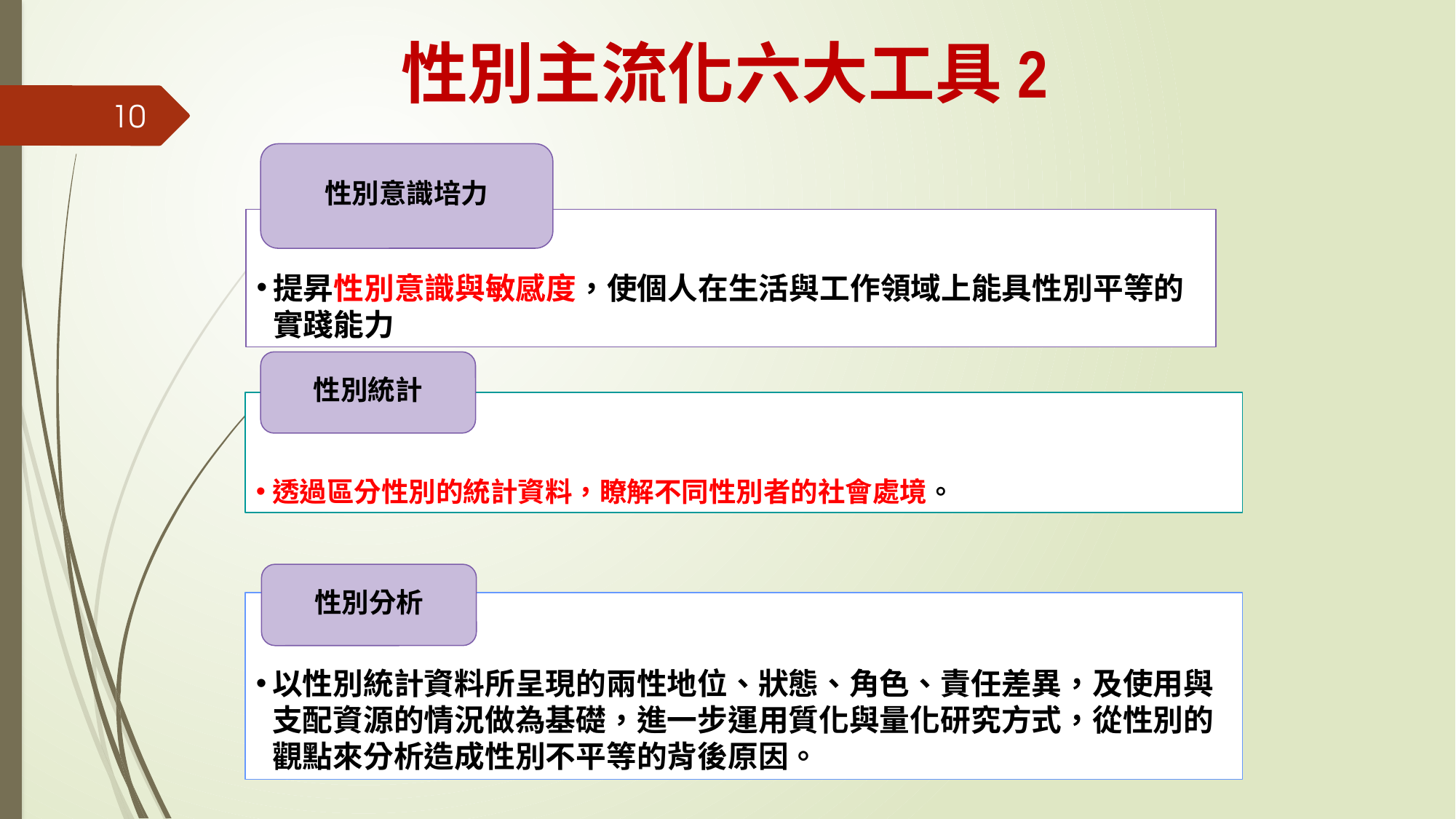

# 性別主流化六大工具2
10
性別意識培力

提昇性別意識與敏感度，使個人在生活與工作領域上能具性別平等的實踐能力
性別統計
透過區分性別的統計資料，瞭解不同性別者的社會處境。
性別分析
以性別統計資料所呈現的兩性地位、狀態、角色、責任差異，及使用與支配資源的情況做為基礎，進一步運用質化與量化研究方式，從性別的觀點來分析造成性別不平等的背後原因。